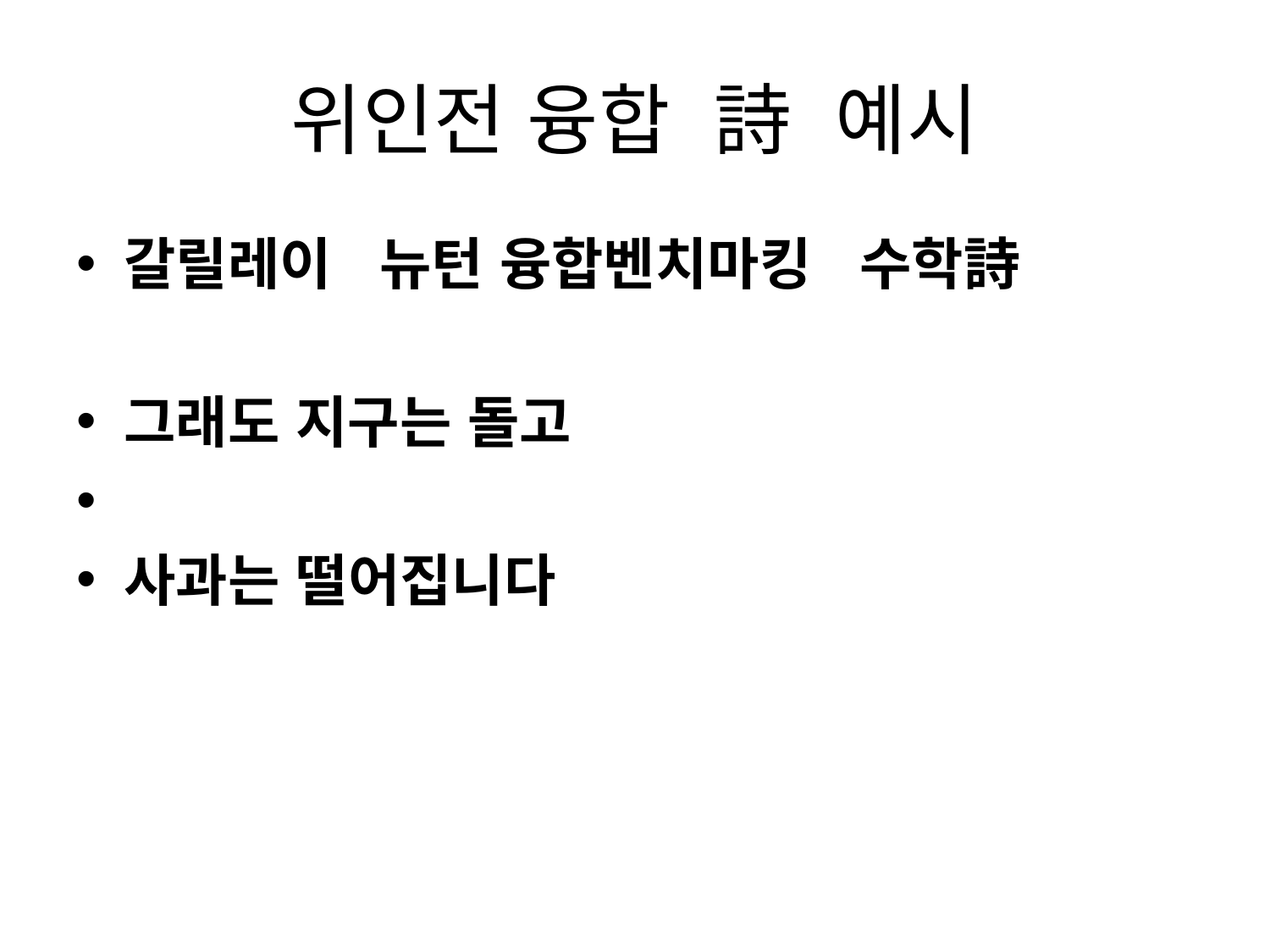

# 위인전 융합  詩  예시
갈릴레이   뉴턴 융합벤치마킹   수학詩

그래도 지구는 돌고

사과는 떨어집니다